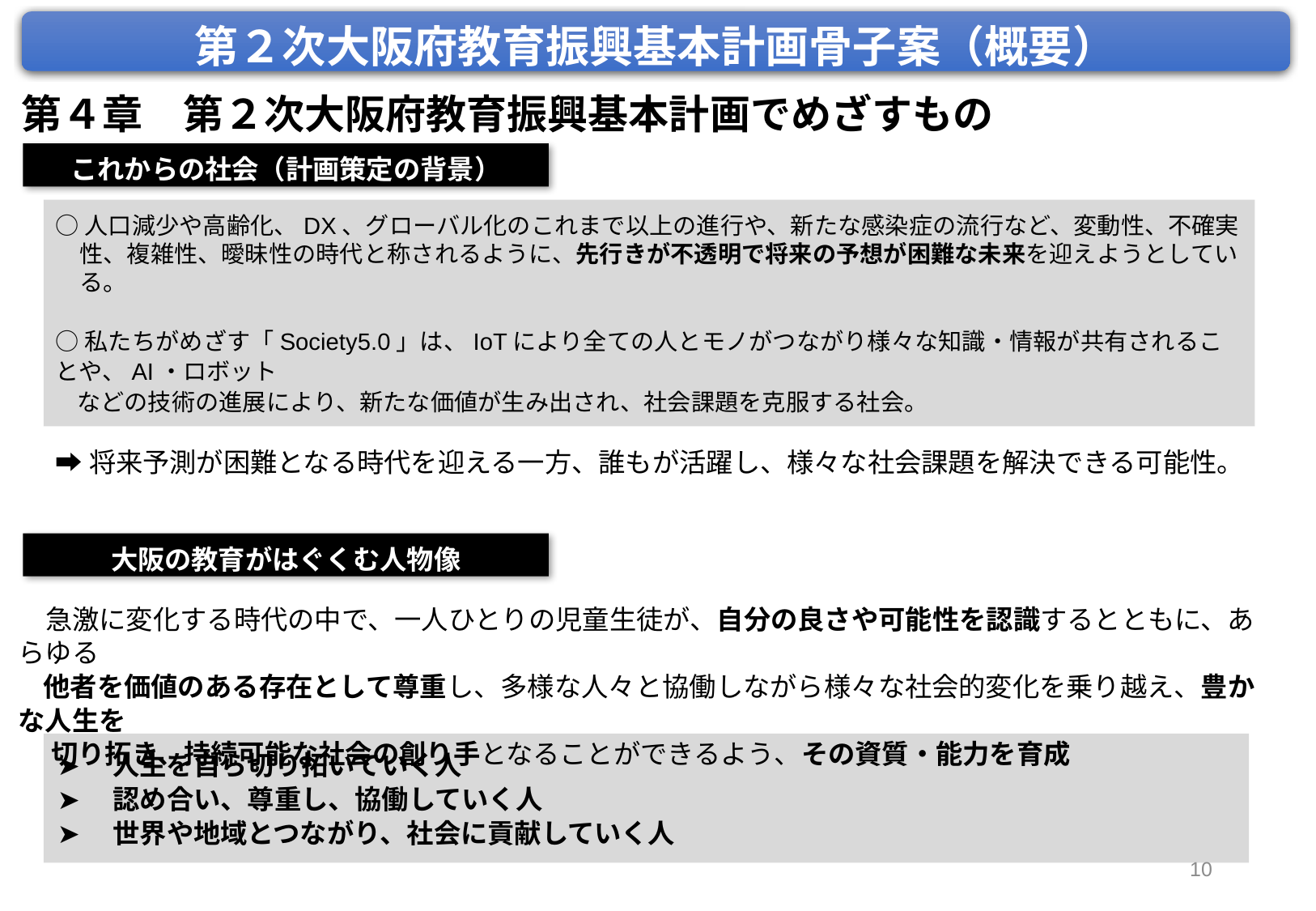

第２次大阪府教育振興基本計画骨子案（概要）
第４章　第２次大阪府教育振興基本計画でめざすもの
これからの社会（計画策定の背景）
○人口減少や高齢化、DX、グローバル化のこれまで以上の進行や、新たな感染症の流行など、変動性、不確実性、複雑性、曖昧性の時代と称されるように、先行きが不透明で将来の予想が困難な未来を迎えようとしている。

○私たちがめざす「Society5.0」は、IoTにより全ての人とモノがつながり様々な知識・情報が共有されることや、AI・ロボット
   などの技術の進展により、新たな価値が生み出され、社会課題を克服する社会。
➡将来予測が困難となる時代を迎える一方、誰もが活躍し、様々な社会課題を解決できる可能性。
大阪の教育がはぐくむ人物像
　急激に変化する時代の中で、一人ひとりの児童生徒が、自分の良さや可能性を認識するとともに、あらゆる
   他者を価値のある存在として尊重し、多様な人々と協働しながら様々な社会的変化を乗り越え、豊かな人生を
　 切り拓き、持続可能な社会の創り手となることができるよう、その資質・能力を育成

➤　人生を自ら切り拓いていく人
➤　認め合い、尊重し、協働していく人
➤　世界や地域とつながり、社会に貢献していく人
10